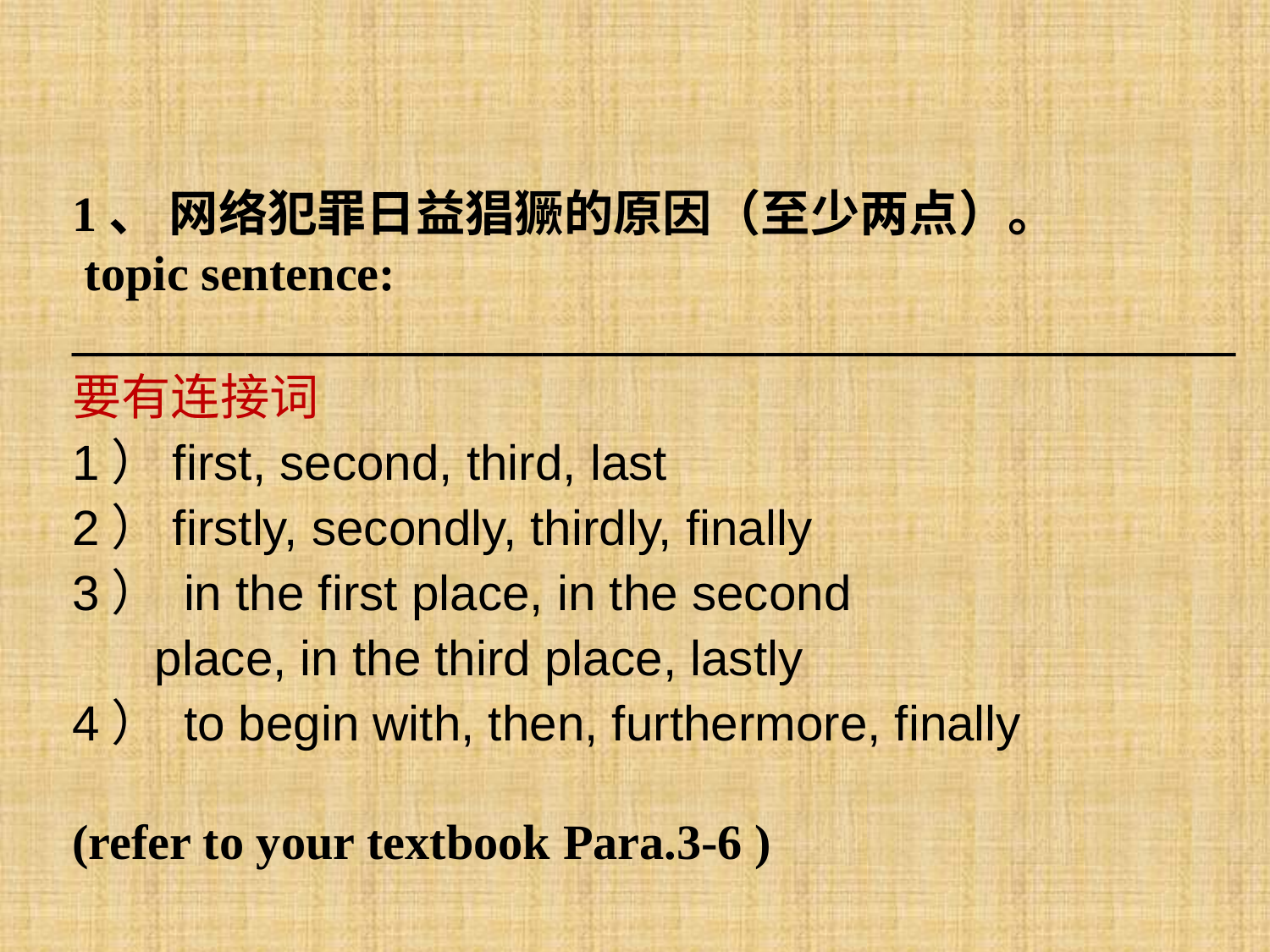

1、 网络犯罪日益猖獗的原因（至少两点）。
 topic sentence:
_______________________________________________
要有连接词
1）first, second, third, last
2）firstly, secondly, thirdly, finally
3） in the first place, in the second
      place, in the third place, lastly
4） to begin with, then, furthermore, finally

(refer to your textbook Para.3-6 )